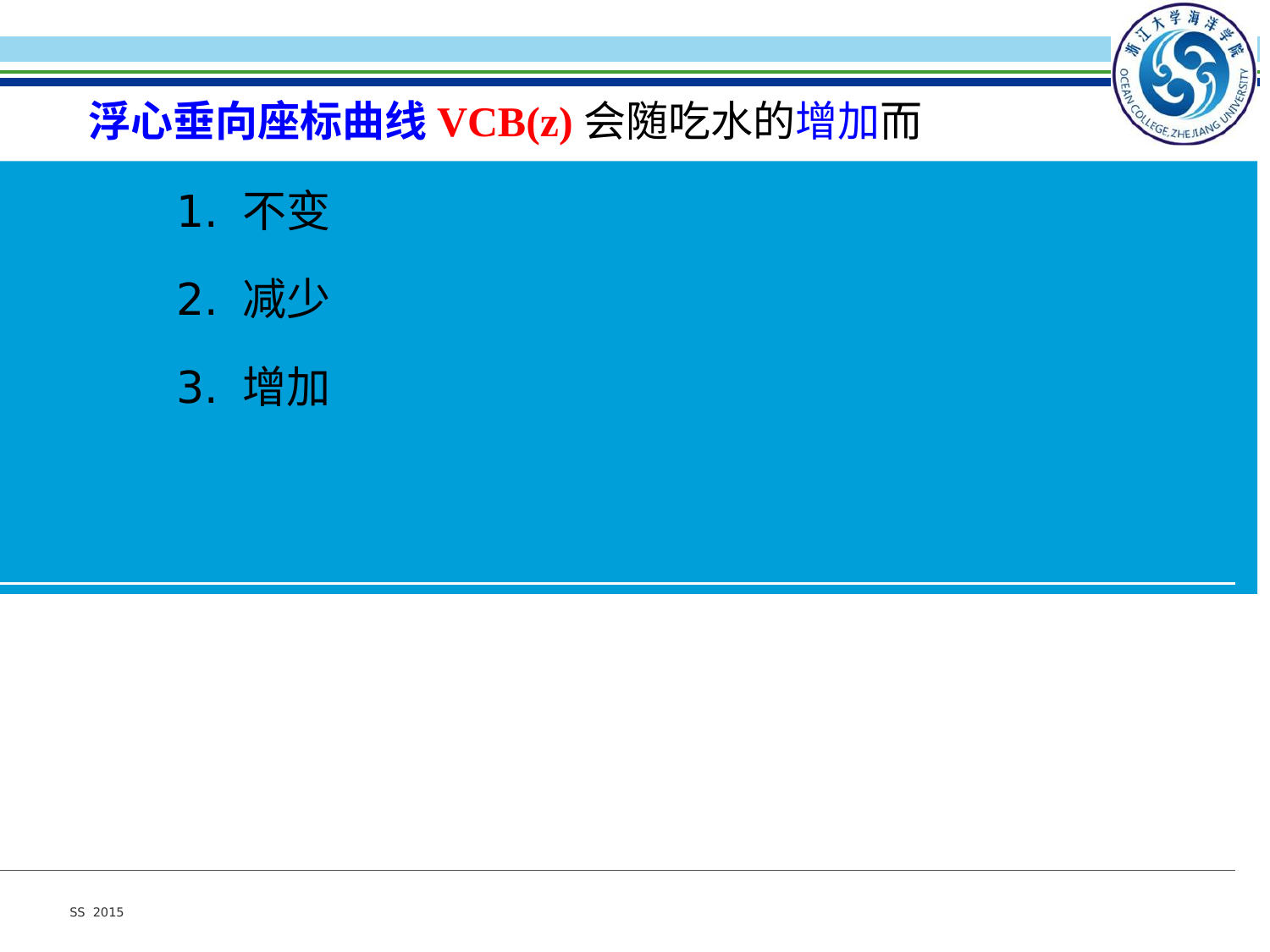

浮心垂向座标曲线VCB(z)会随吃水的增加而
1. 不变
2. 减少
3. 增加